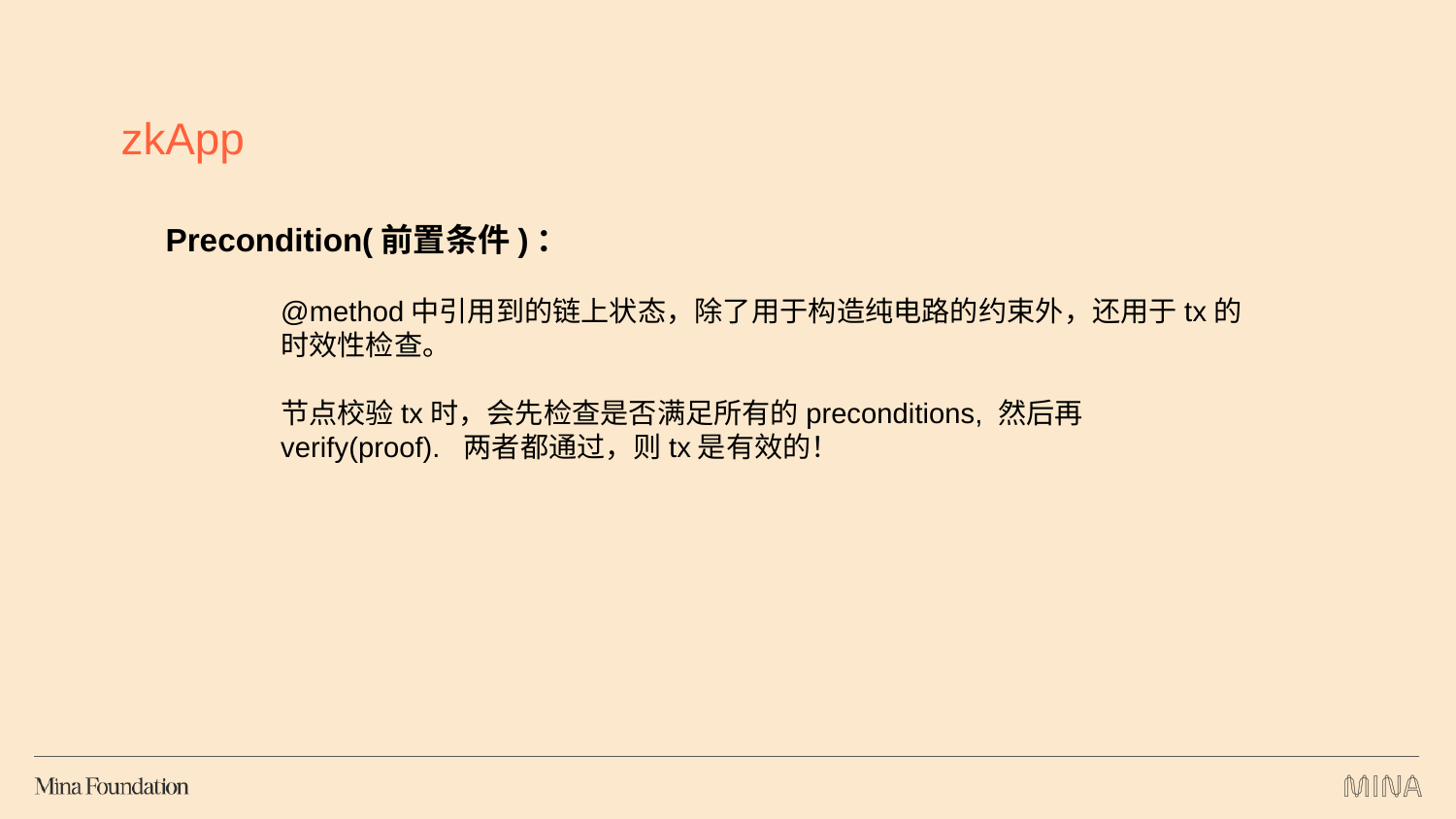

zkApp
Precondition(前置条件)：
@method中引用到的链上状态，除了用于构造纯电路的约束外，还用于tx的时效性检查。

节点校验tx时，会先检查是否满足所有的preconditions, 然后再verify(proof).  两者都通过，则tx是有效的！